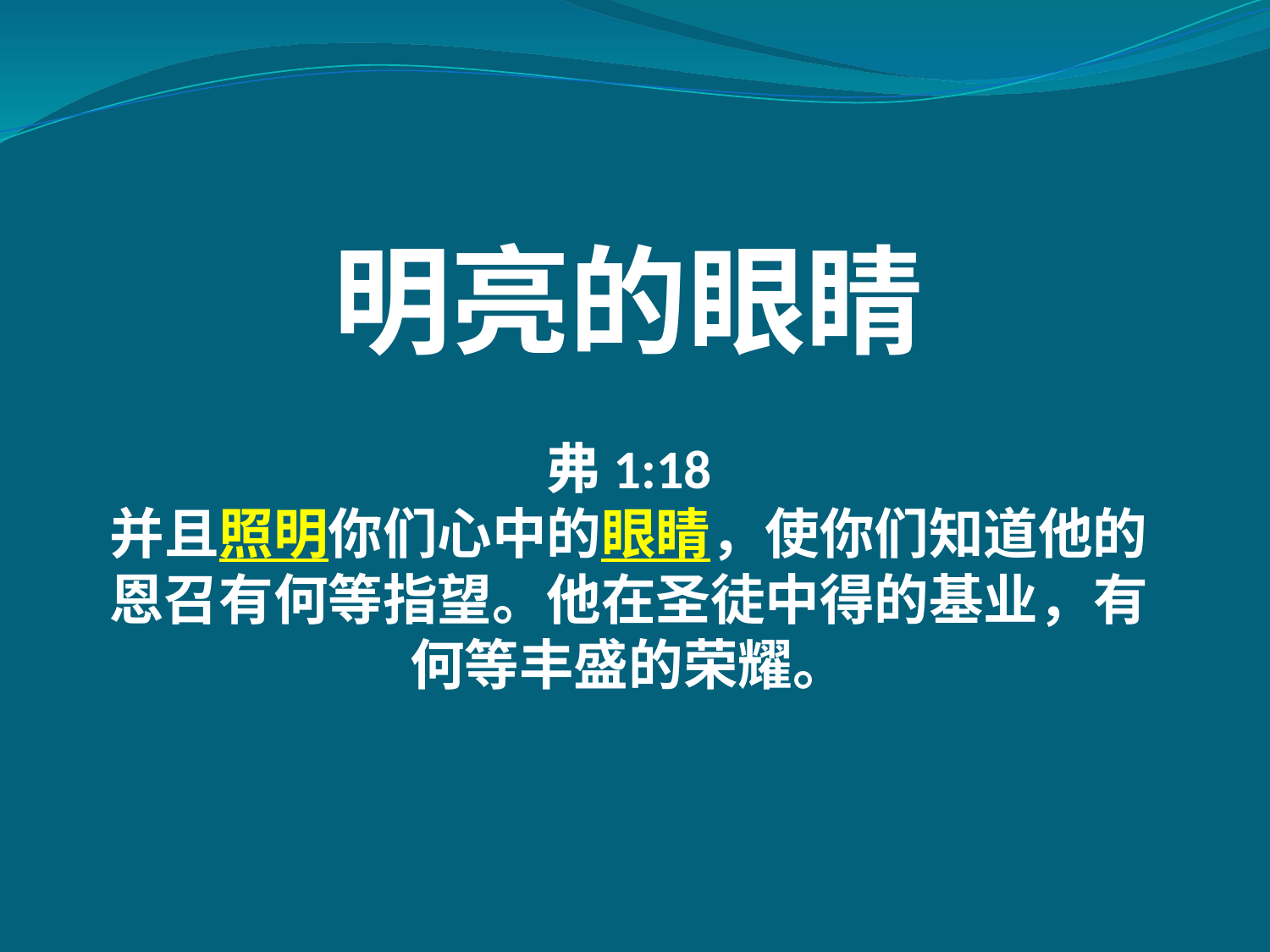

# 明亮的眼睛 弗1:18 并且照明你们心中的眼睛，使你们知道他的恩召有何等指望。他在圣徒中得的基业，有何等丰盛的荣耀。